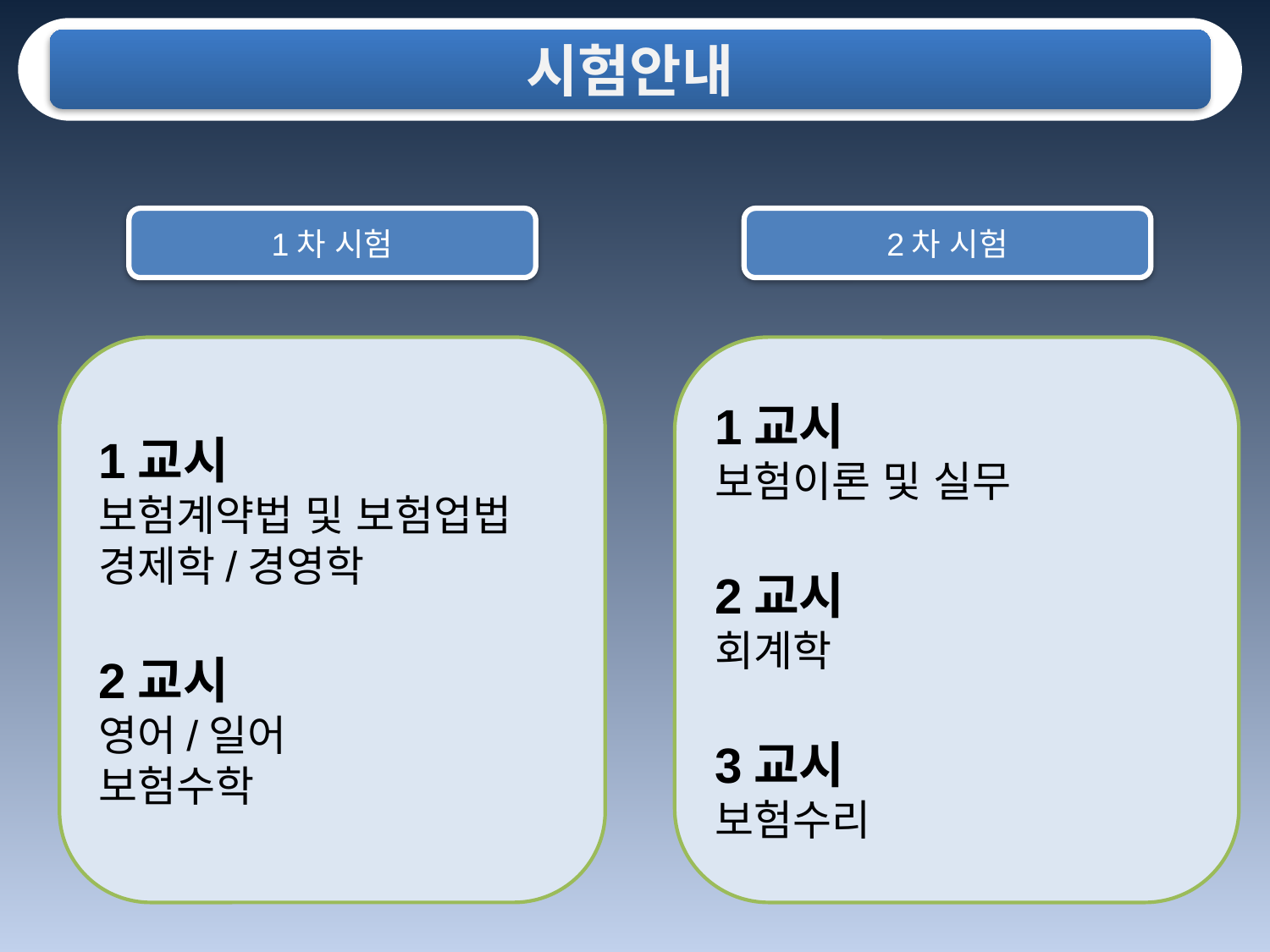

시험안내
1차 시험
2차 시험
1교시
보험계약법 및 보험업법
경제학/경영학

2교시
영어/일어
보험수학
1교시
보험이론 및 실무

2교시
회계학

3교시
보험수리